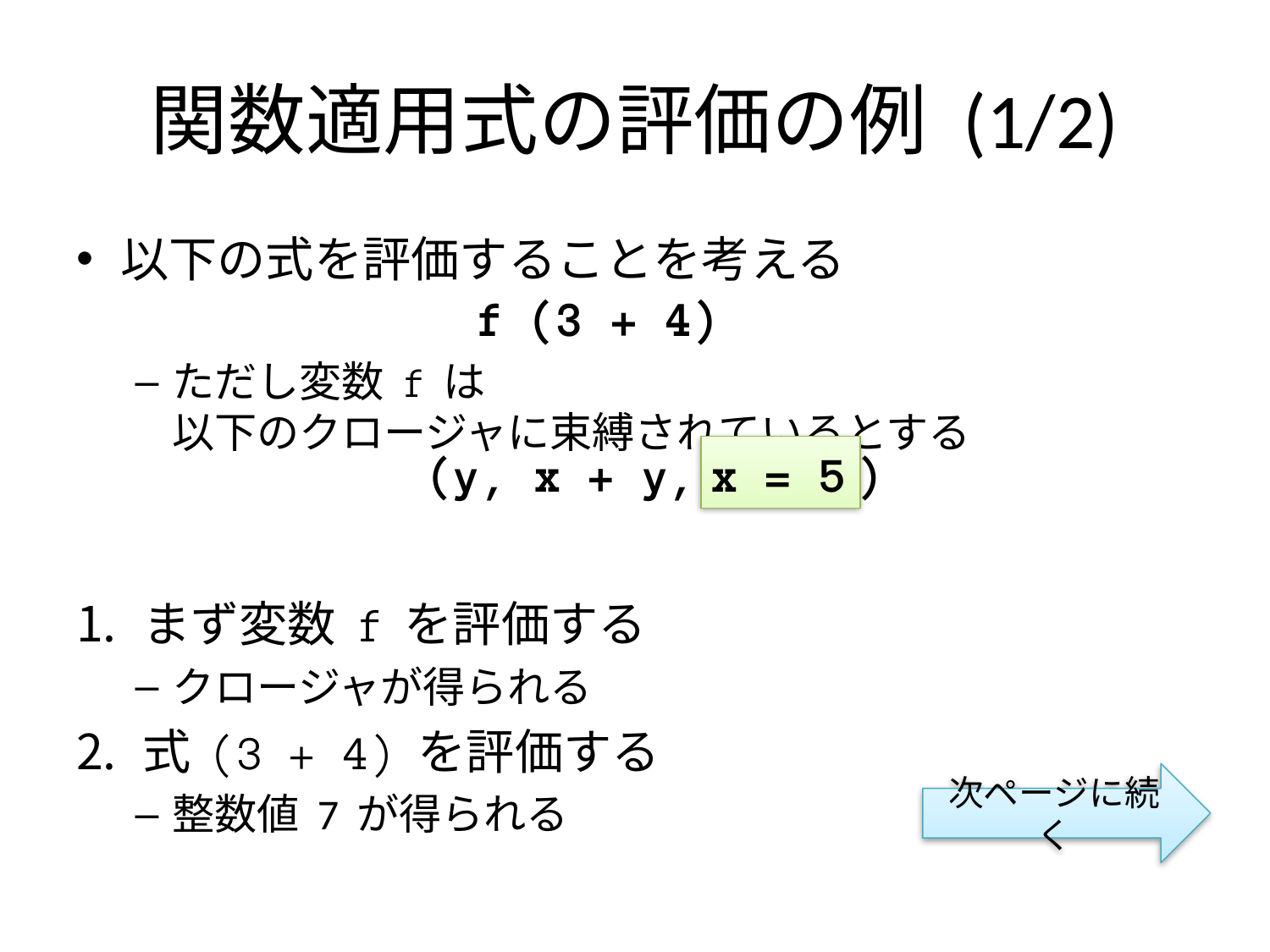

# 関数適用式の評価の例 (1/2)
以下の式を評価することを考える
                                f (3 + 4)
ただし変数 f は
以下のクロージャに束縛されているとする

まず変数 f を評価する
クロージャが得られる
式 (3 + 4) を評価する
整数値 7 が得られる
(y, x + y,      )
x = 5
次ページに続く